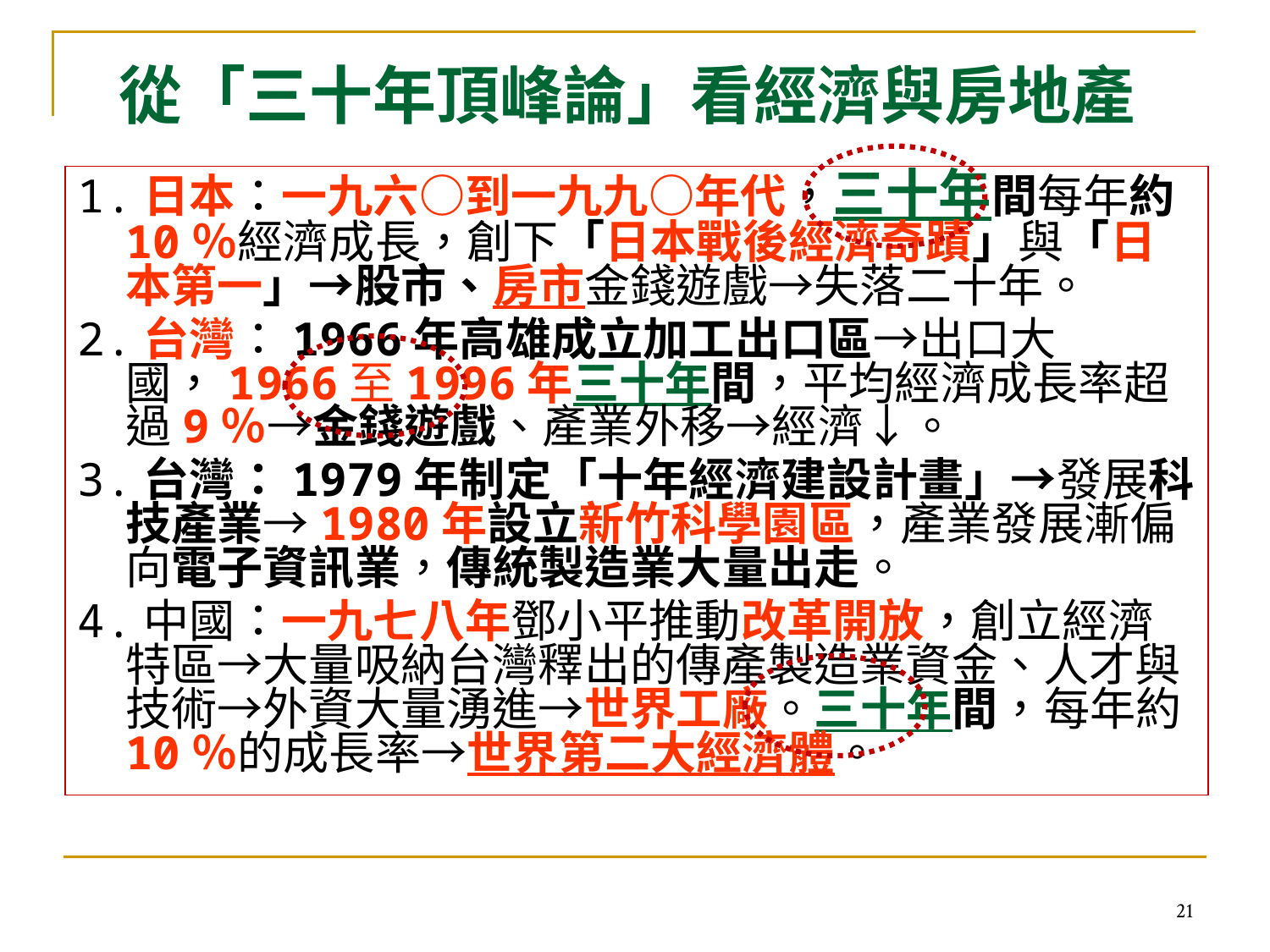

# 從「三十年頂峰論」看經濟與房地產

1.日本：一九六○到一九九○年代，三十年間每年約10％經濟成長，創下「日本戰後經濟奇蹟」與「日本第一」→股市、房市金錢遊戲→失落二十年。
2.台灣：1966年高雄成立加工出口區→出口大國，1966至1996年三十年間，平均經濟成長率超過9％→金錢遊戲、產業外移→經濟↓。
3.台灣：1979年制定「十年經濟建設計畫」→發展科技產業→1980年設立新竹科學園區，產業發展漸偏向電子資訊業，傳統製造業大量出走。
4.中國：一九七八年鄧小平推動改革開放，創立經濟特區→大量吸納台灣釋出的傳產製造業資金、人才與技術→外資大量湧進→世界工廠。三十年間，每年約10％的成長率→世界第二大經濟體。

21